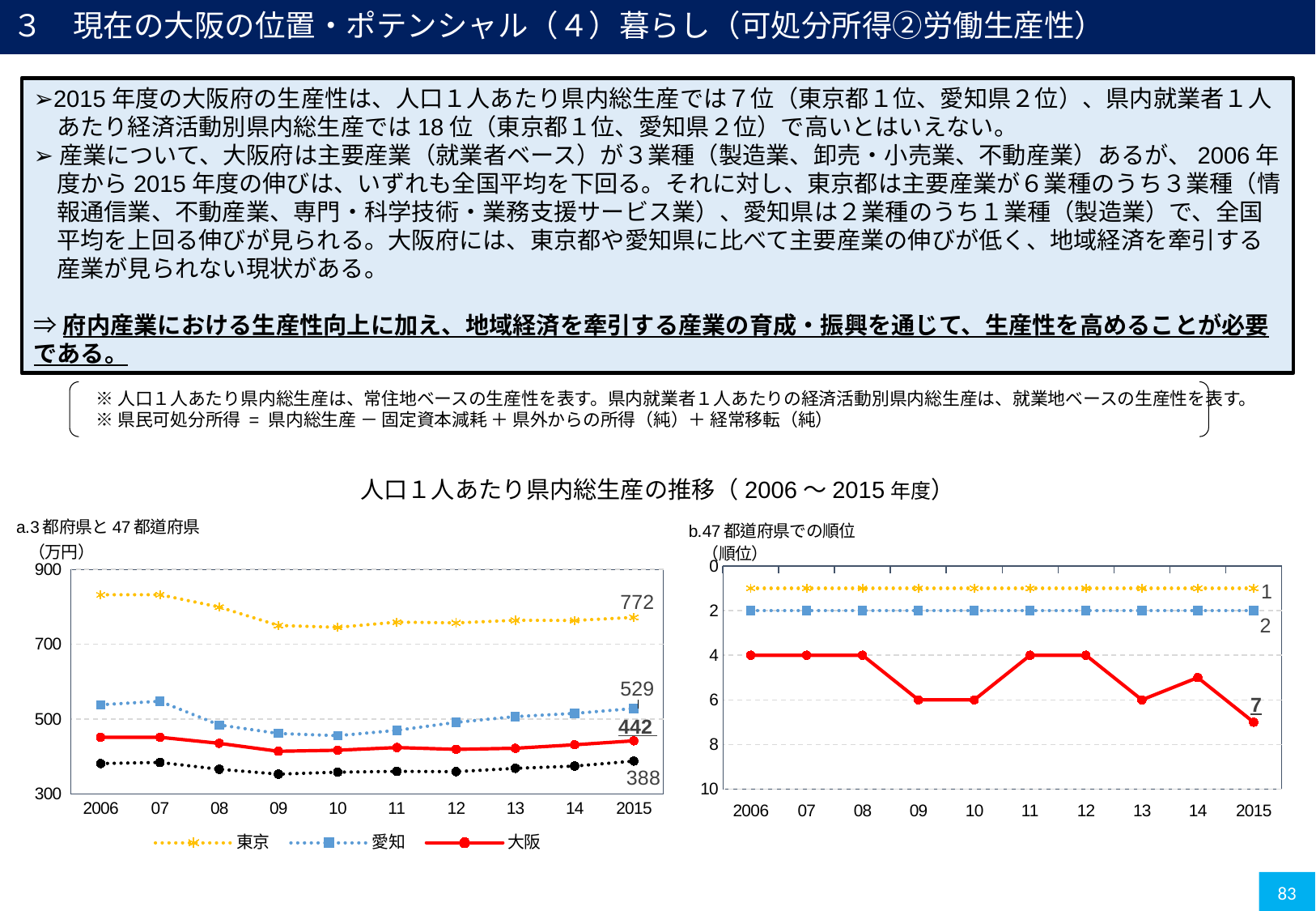

３　現在の大阪の位置・ポテンシャル（４）暮らし（可処分所得②労働生産性）
➢2015年度の大阪府の生産性は、人口１人あたり県内総生産では７位（東京都１位、愛知県２位）、県内就業者１人あたり経済活動別県内総生産では18位（東京都１位、愛知県２位）で高いとはいえない。
➢産業について、大阪府は主要産業（就業者ベース）が３業種（製造業、卸売・小売業、不動産業）あるが、2006年度から2015年度の伸びは、いずれも全国平均を下回る。それに対し、東京都は主要産業が６業種のうち３業種（情報通信業、不動産業、専門・科学技術・業務支援サービス業）、愛知県は２業種のうち１業種（製造業）で、全国平均を上回る伸びが見られる。大阪府には、東京都や愛知県に比べて主要産業の伸びが低く、地域経済を牽引する産業が見られない現状がある。

⇒府内産業における生産性向上に加え、地域経済を牽引する産業の育成・振興を通じて、生産性を高めることが必要である。
※人口１人あたり県内総生産は、常住地ベースの生産性を表す。県内就業者１人あたりの経済活動別県内総生産は、就業地ベースの生産性を表す。
※県民可処分所得 = 県内総生産 － 固定資本減耗 ＋ 県外からの所得（純）＋ 経常移転（純）

人口１人あたり県内総生産の推移（2006～2015年度）

### Chart

| Category | 東京 | 愛知 | 大阪 | 平均 |
|---|---|---|---|---|
| 2006 | 832.4502179018373 | 538.6863788307508 | 451.78017732450996 | 381.7206446435452 |
| 07 | 832.5173193984266 | 547.9225732227185 | 451.8173944771446 | 384.66647139999986 |
| 08 | 799.5596480421766 | 484.85027466010956 | 435.69948840735526 | 366.47480388966244 |
| 09 | 750.4746818344539 | 461.9037370958406 | 414.38556960730165 | 353.45572592952396 |
| 10 | 745.4708911994995 | 456.11891369784763 | 417.2330375528257 | 358.6370539083702 |
| 11 | 759.323231791331 | 470.4134914485465 | 424.4411798519561 | 360.7962488693131 |
| 12 | 757.31555449166 | 491.7190494279847 | 419.53914736337214 | 360.1082132770415 |
| 13 | 764.2672578730577 | 507.1892167923265 | 422.46178993690637 | 368.916179060322 |
| 14 | 763.7807884135492 | 515.5854343463034 | 431.8009608606707 | 374.88101827695994 |
| 2015 | 772.0093958900269 | 528.6468973937102 | 442.4126833862984 | 388.33708875433945 |

### Chart

| Category | 東京 | 愛知 | 大阪 |
|---|---|---|---|
| 2006 | 1.0 | 2.0 | 4.0 |
| 07 | 1.0 | 2.0 | 4.0 |
| 08 | 1.0 | 2.0 | 4.0 |
| 09 | 1.0 | 2.0 | 6.0 |
| 10 | 1.0 | 2.0 | 6.0 |
| 11 | 1.0 | 2.0 | 4.0 |
| 12 | 1.0 | 2.0 | 4.0 |
| 13 | 1.0 | 2.0 | 6.0 |
| 14 | 1.0 | 2.0 | 5.0 |
| 2015 | 1.0 | 2.0 | 7.0 |
83